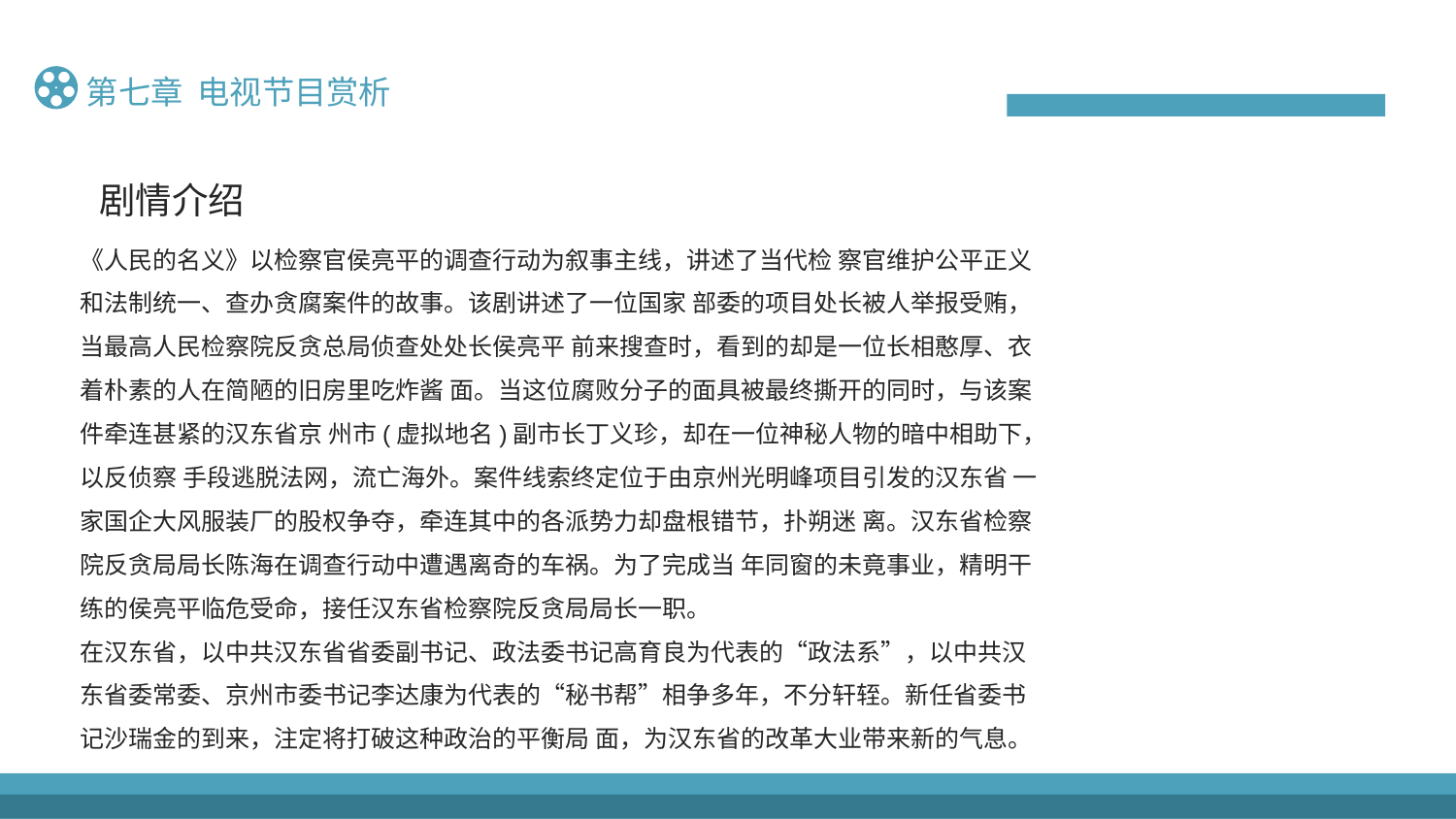

第七章  电视节目赏析

剧情介绍
《人民的名义》以检察官侯亮平的调查行动为叙事主线，讲述了当代检 察官维护公平正义和法制统一、查办贪腐案件的故事。该剧讲述了一位国家 部委的项目处长被人举报受贿，当最高人民检察院反贪总局侦查处处长侯亮平 前来搜查时，看到的却是一位长相憨厚、衣着朴素的人在简陋的旧房里吃炸酱 面。当这位腐败分子的面具被最终撕开的同时，与该案件牵连甚紧的汉东省京 州市(虚拟地名)副市长丁义珍，却在一位神秘人物的暗中相助下，以反侦察 手段逃脱法网，流亡海外。案件线索终定位于由京州光明峰项目引发的汉东省 一家国企大风服装厂的股权争夺，牵连其中的各派势力却盘根错节，扑朔迷 离。汉东省检察院反贪局局长陈海在调查行动中遭遇离奇的车祸。为了完成当 年同窗的未竟事业，精明干练的侯亮平临危受命，接任汉东省检察院反贪局局长一职。
在汉东省，以中共汉东省省委副书记、政法委书记高育良为代表的“政法系”，以中共汉东省委常委、京州市委书记李达康为代表的“秘书帮”相争多年，不分轩轾。新任省委书记沙瑞金的到来，注定将打破这种政治的平衡局 面，为汉东省的改革大业带来新的气息。